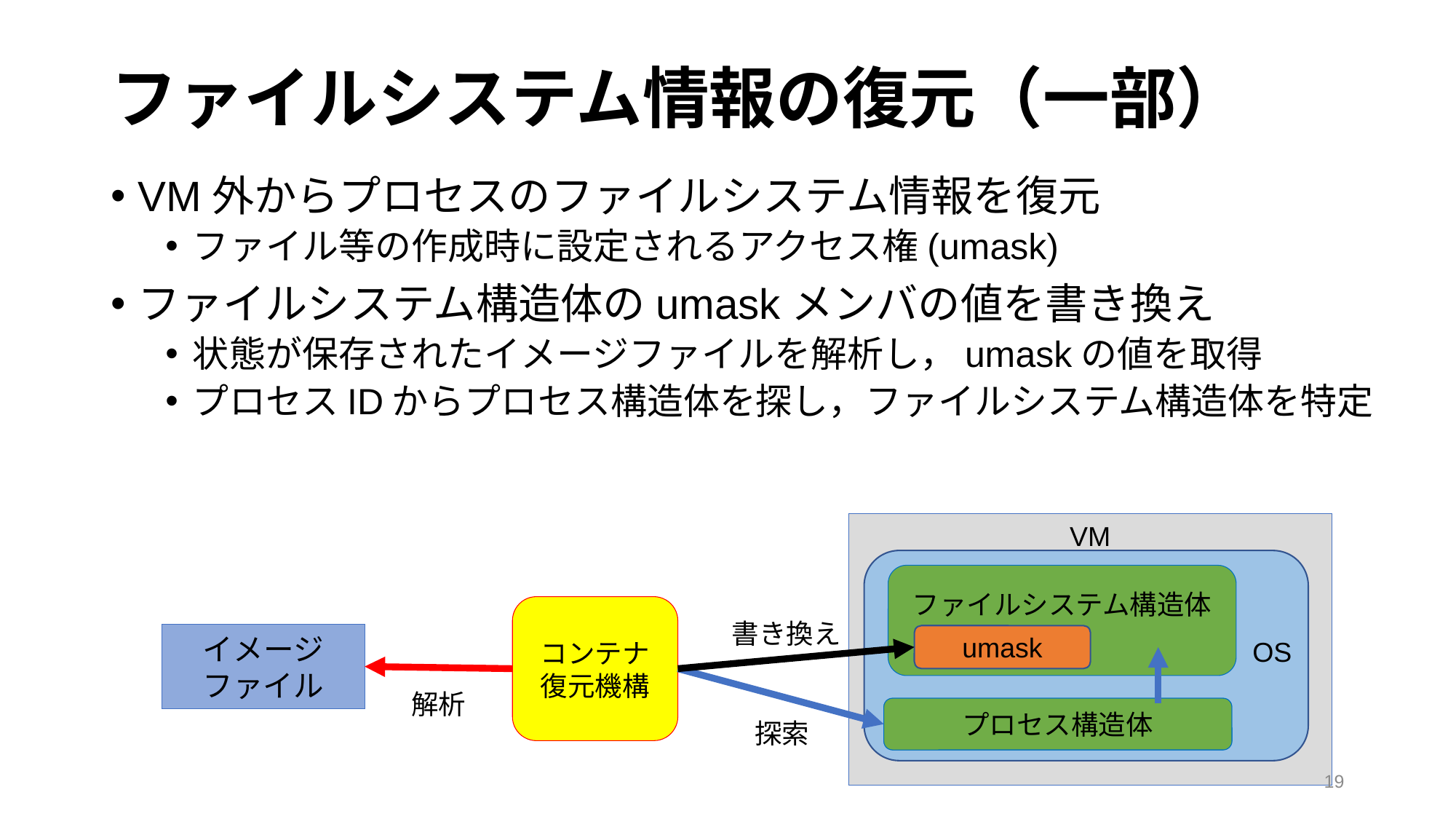

# ファイルシステム情報の復元（一部）
VM外からプロセスのファイルシステム情報を復元
ファイル等の作成時に設定されるアクセス権(umask)
ファイルシステム構造体のumaskメンバの値を書き換え
状態が保存されたイメージファイルを解析し，umaskの値を取得
プロセスIDからプロセス構造体を探し，ファイルシステム構造体を特定

VM

ファイルシステム構造体

コンテナ復元機構
書き換え
イメージファイル
umask
OS
解析
プロセス構造体
ファイルシステム構造体
探索
19